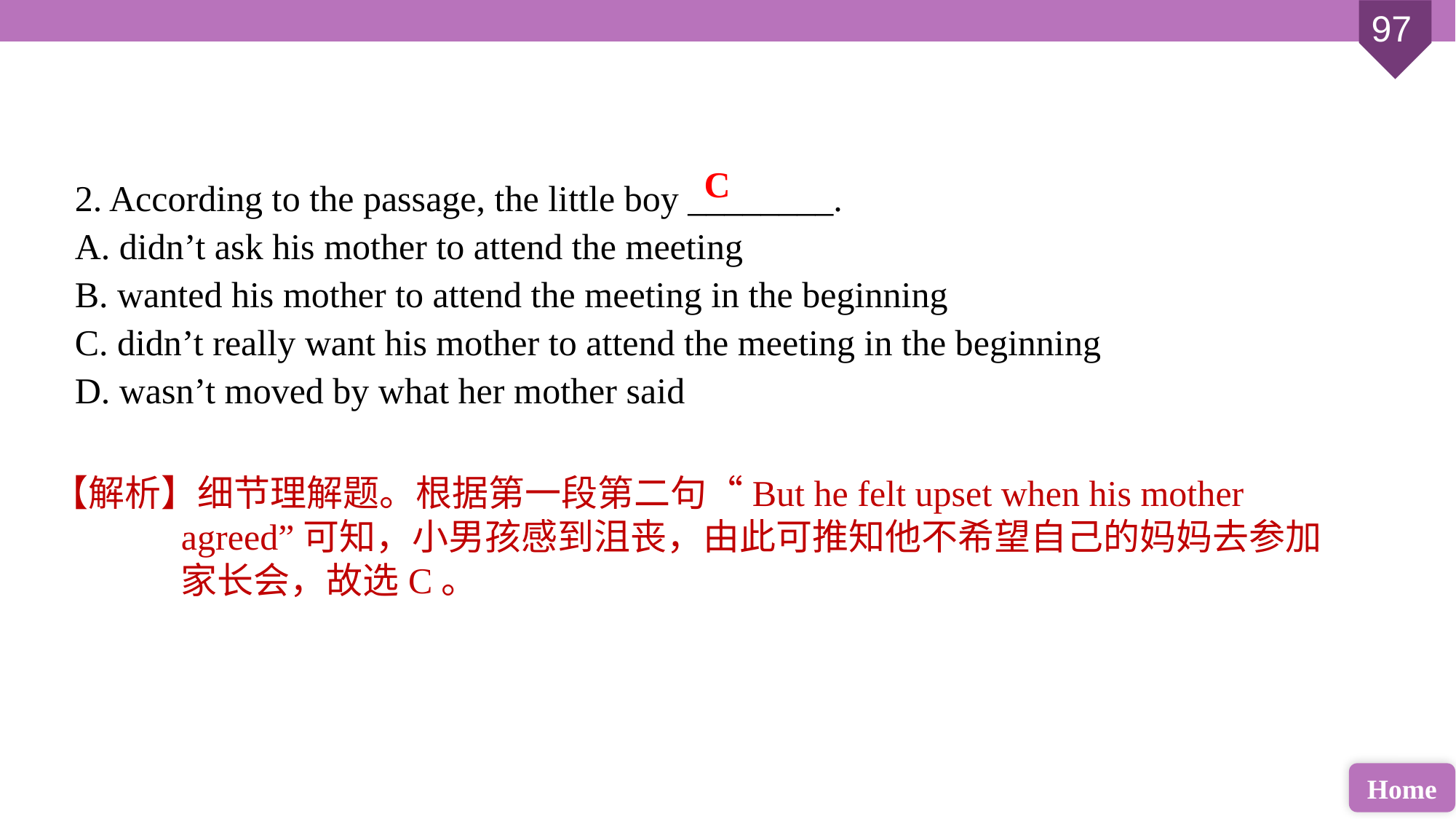

C
2. According to the passage, the little boy ________.
A. didn’t ask his mother to attend the meeting
B. wanted his mother to attend the meeting in the beginning
C. didn’t really want his mother to attend the meeting in the beginning
D. wasn’t moved by what her mother said
【解析】细节理解题。根据第一段第二句“But he felt upset when his mother agreed”可知，小男孩感到沮丧，由此可推知他不希望自己的妈妈去参加家长会，故选C。